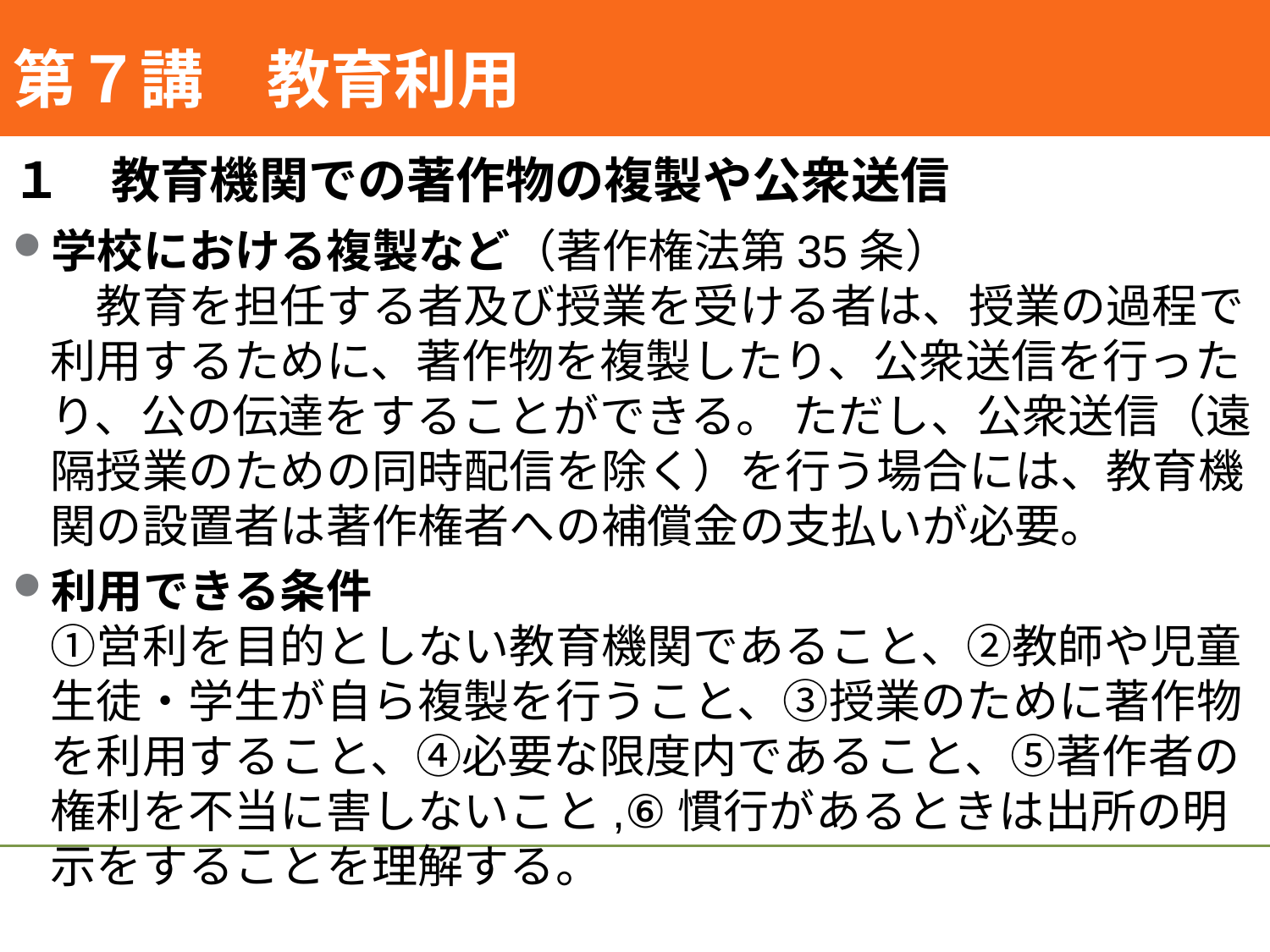

#
第７講　教育利用
１　教育機関での著作物の複製や公衆送信
学校における複製など（著作権法第35条）
　教育を担任する者及び授業を受ける者は、授業の過程で利用するために、著作物を複製したり、公衆送信を行ったり、公の伝達をすることができる。 ただし、公衆送信（遠隔授業のための同時配信を除く）を行う場合には、教育機関の設置者は著作権者への補償金の支払いが必要。
利用できる条件
①営利を目的としない教育機関であること、②教師や児童生徒・学生が自ら複製を行うこと、③授業のために著作物を利用すること、④必要な限度内であること、⑤著作者の権利を不当に害しないこと,⑥慣行があるときは出所の明示をすることを理解する。